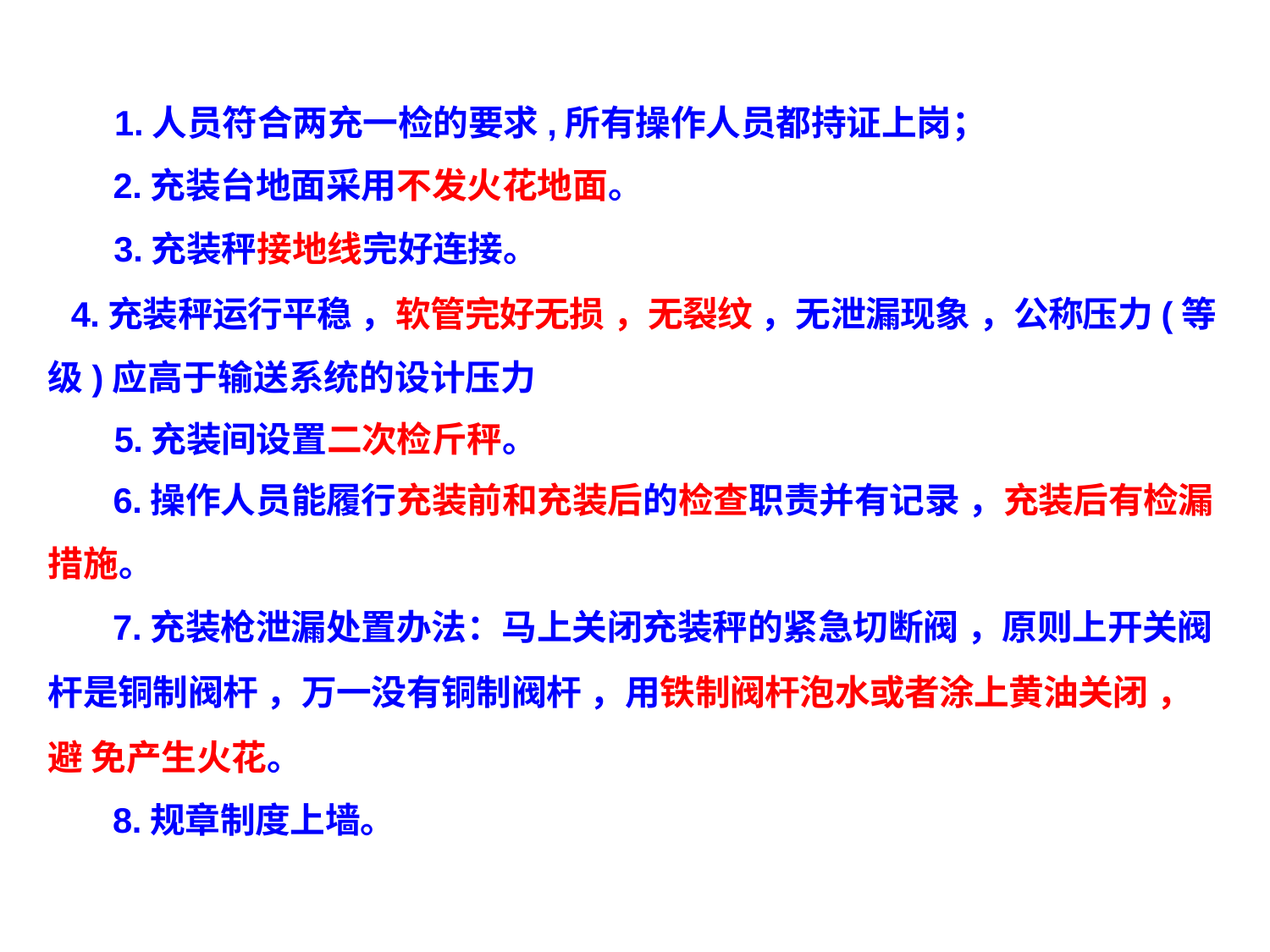

1.人员符合两充一检的要求,所有操作人员都持证上岗；
2.充装台地面采用不发火花地面。
3.充装秤接地线完好连接。
4.充装秤运行平稳 ，软管完好无损 ，无裂纹 ，无泄漏现象 ，公称压力(等
级)应高于输送系统的设计压力
5.充装间设置二次检斤秤。
6.操作人员能履行充装前和充装后的检查职责并有记录 ，充装后有检漏
措施。
7.充装枪泄漏处置办法：马上关闭充装秤的紧急切断阀 ，原则上开关阀
杆是铜制阀杆 ，万一没有铜制阀杆 ，用铁制阀杆泡水或者涂上黄油关闭 ，避 免产生火花。

8.规章制度上墙。